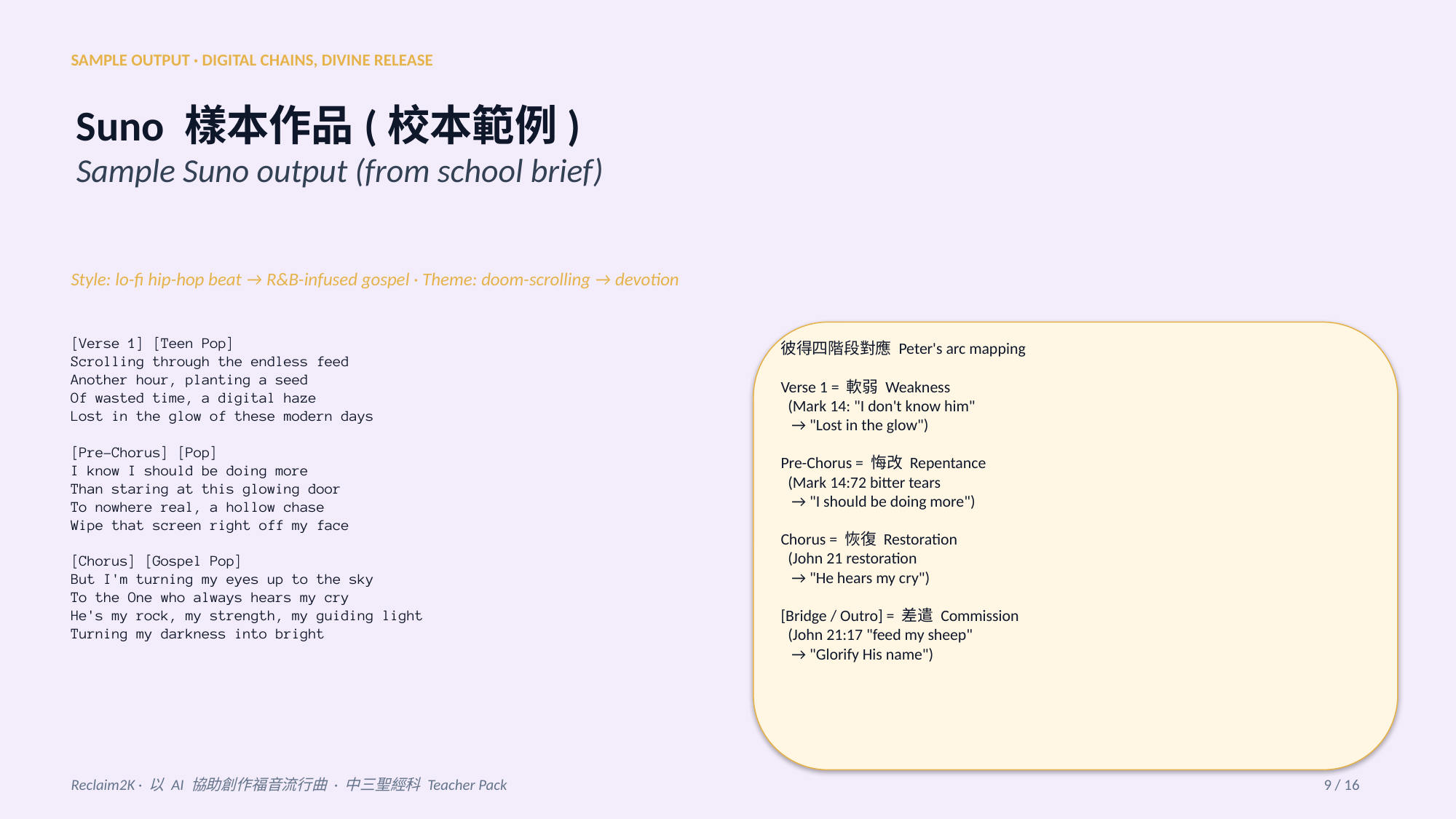

SAMPLE OUTPUT · DIGITAL CHAINS, DIVINE RELEASE
Suno 樣本作品(校本範例)
Sample Suno output (from school brief)
Style: lo-fi hip-hop beat → R&B-infused gospel · Theme: doom-scrolling → devotion

[Verse 1] [Teen Pop]
Scrolling through the endless feed
Another hour, planting a seed
Of wasted time, a digital haze
Lost in the glow of these modern days

[Pre-Chorus] [Pop]
I know I should be doing more
Than staring at this glowing door
To nowhere real, a hollow chase
Wipe that screen right off my face

[Chorus] [Gospel Pop]
But I'm turning my eyes up to the sky
To the One who always hears my cry
He's my rock, my strength, my guiding light
Turning my darkness into bright
彼得四階段對應 Peter's arc mapping

Verse 1 = 軟弱 Weakness
  (Mark 14: "I don't know him"
   → "Lost in the glow")

Pre-Chorus = 悔改 Repentance
  (Mark 14:72 bitter tears
   → "I should be doing more")

Chorus = 恢復 Restoration
  (John 21 restoration
   → "He hears my cry")

[Bridge / Outro] = 差遣 Commission
  (John 21:17 "feed my sheep"
   → "Glorify His name")
Reclaim2K · 以 AI 協助創作福音流行曲 · 中三聖經科 Teacher Pack
9 / 16